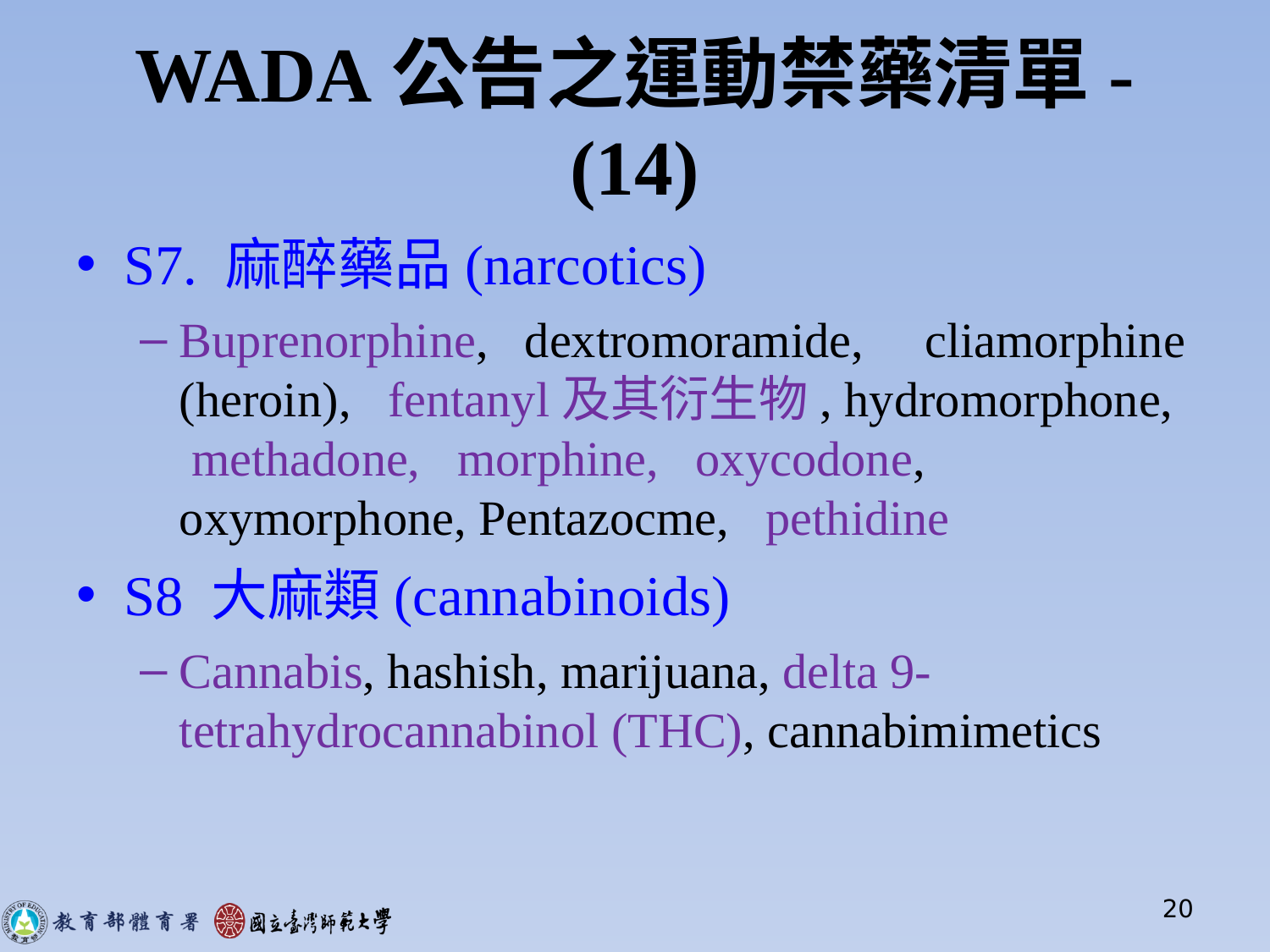

# WADA公告之運動禁藥清單-(14)
S7. 麻醉藥品(narcotics)
Buprenorphine,   dextromoramide,     cliamorphine (heroin),   fentanyl及其衍生物, hydromorphone,   methadone,   morphine,   oxycodone,   oxymorphone, Pentazocme,   pethidine
S8 大麻類(cannabinoids)
Cannabis, hashish, marijuana, delta 9-tetrahydrocannabinol (THC), cannabimimetics

20